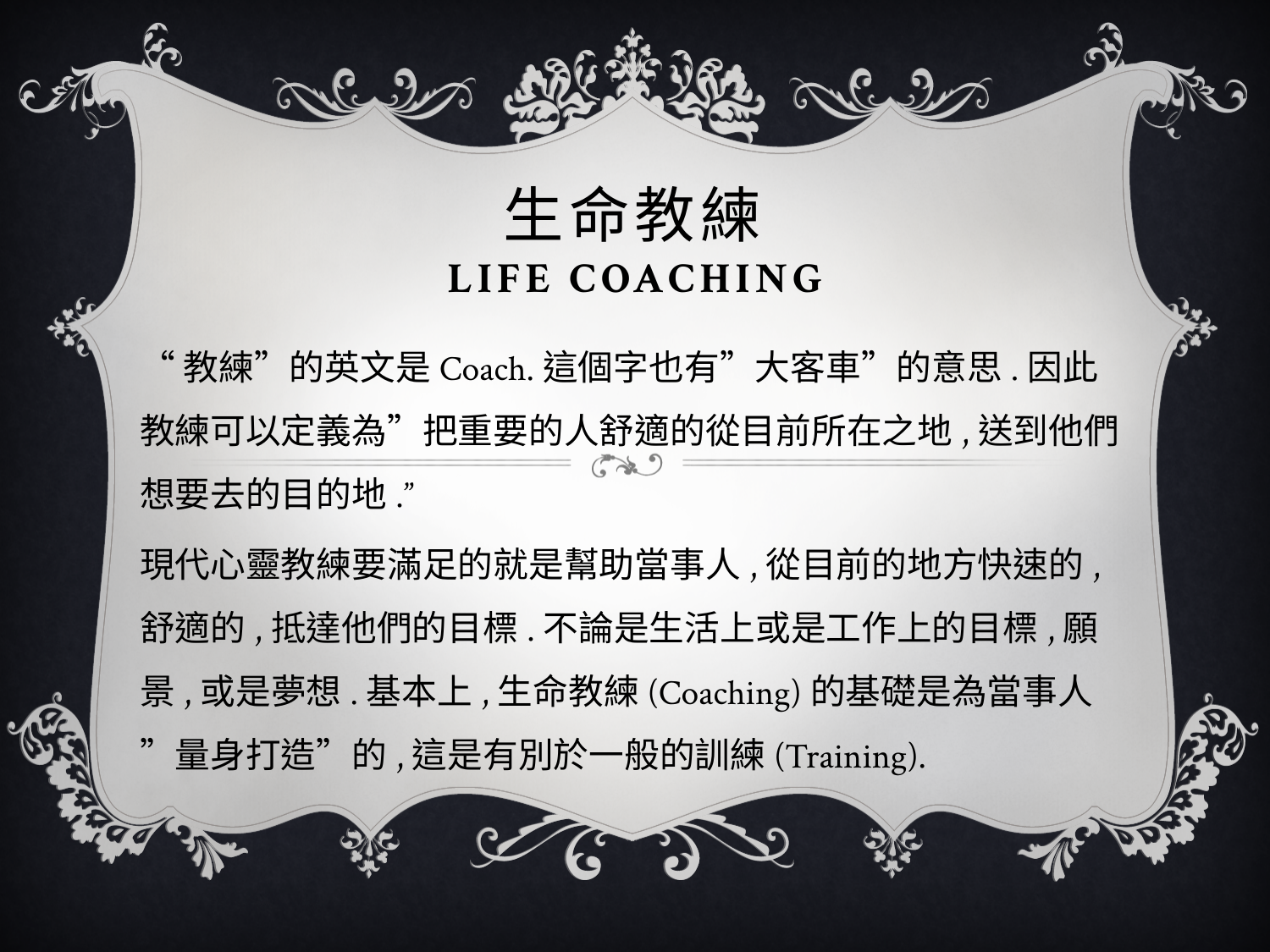

# 生命教練 Life coaching
“教練”的英文是Coach.這個字也有”大客車”的意思.因此教練可以定義為”把重要的人舒適的從目前所在之地,送到他們想要去的目的地.”
現代心靈教練要滿足的就是幫助當事人,從目前的地方快速的,舒適的,抵達他們的目標.不論是生活上或是工作上的目標,願景,或是夢想.基本上,生命教練(Coaching)的基礎是為當事人”量身打造”的,這是有別於一般的訓練(Training).